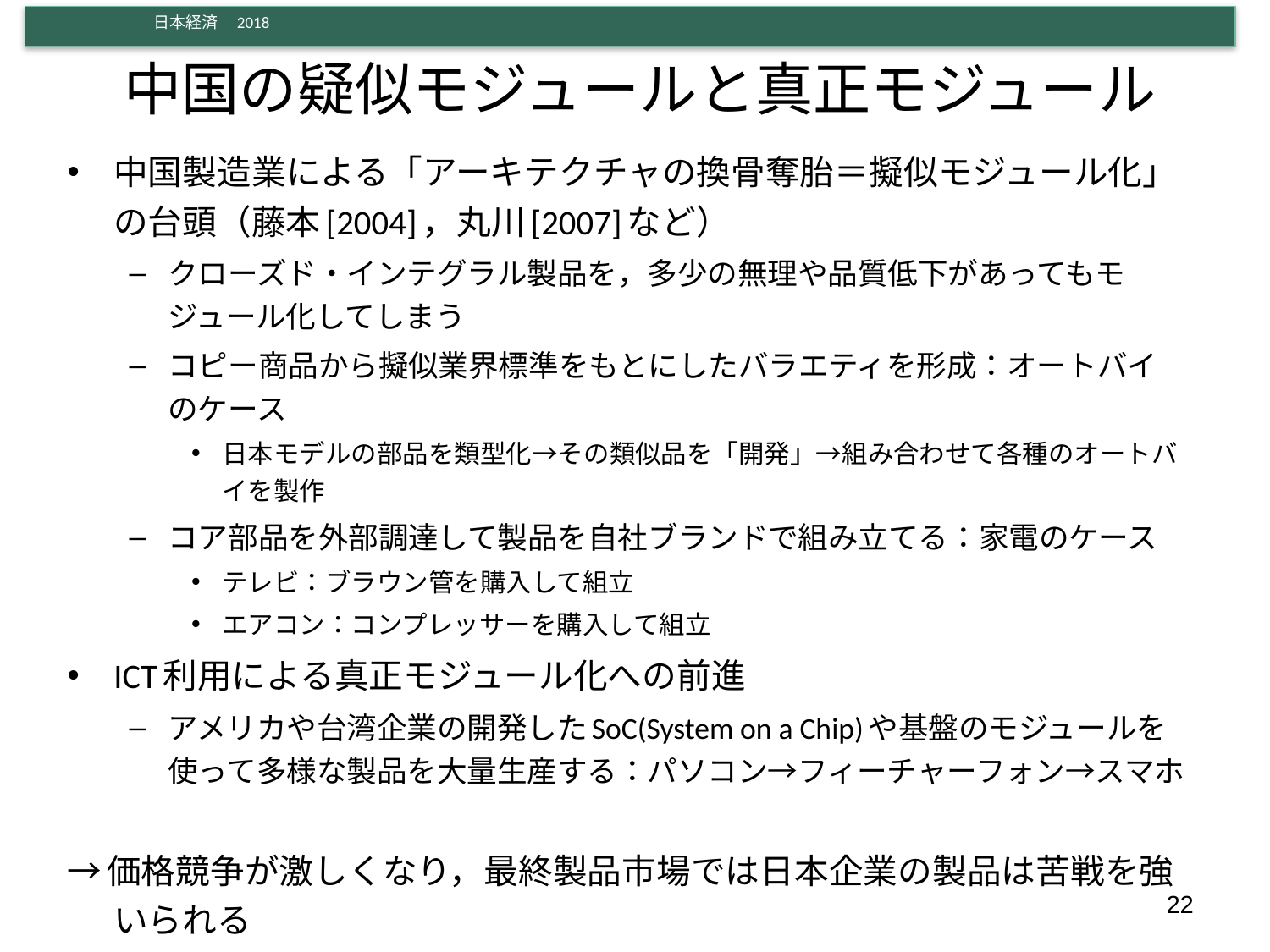

# 中国の疑似モジュールと真正モジュール
中国製造業による「アーキテクチャの換骨奪胎＝擬似モジュール化」の台頭（藤本[2004]，丸川[2007]など）
クローズド・インテグラル製品を，多少の無理や品質低下があってもモジュール化してしまう
コピー商品から擬似業界標準をもとにしたバラエティを形成：オートバイのケース
日本モデルの部品を類型化→その類似品を「開発」→組み合わせて各種のオートバイを製作
コア部品を外部調達して製品を自社ブランドで組み立てる：家電のケース
テレビ：ブラウン管を購入して組立
エアコン：コンプレッサーを購入して組立
ICT利用による真正モジュール化への前進
アメリカや台湾企業の開発したSoC(System on a Chip)や基盤のモジュールを使って多様な製品を大量生産する：パソコン→フィーチャーフォン→スマホ

→価格競争が激しくなり，最終製品市場では日本企業の製品は苦戦を強いられる
22